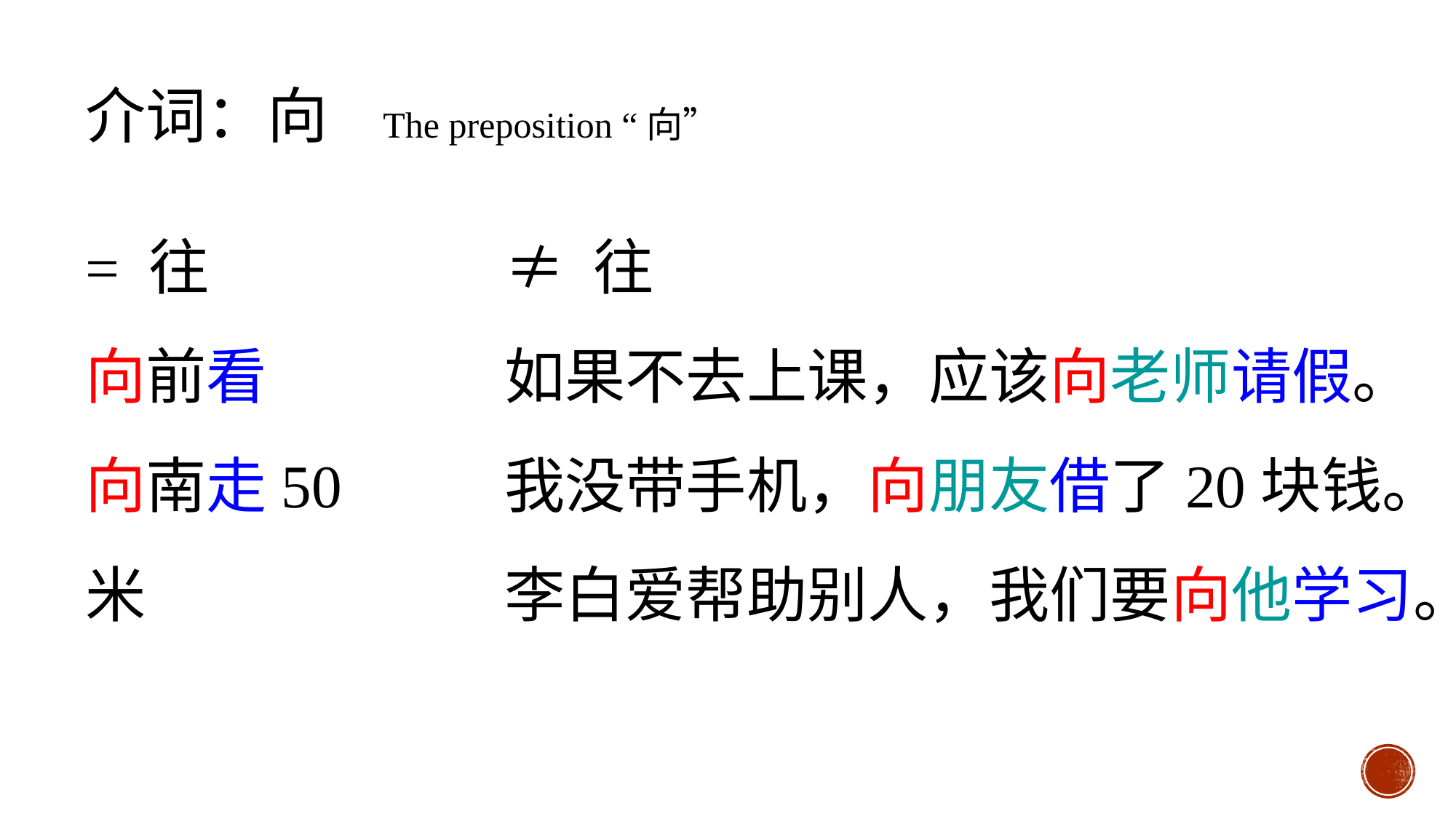

介词：向   The preposition “向”
= 往
向前看
向南走50米

≠ 往
如果不去上课，应该向老师请假。
我没带手机，向朋友借了20块钱。
李白爱帮助别人，我们要向他学习。